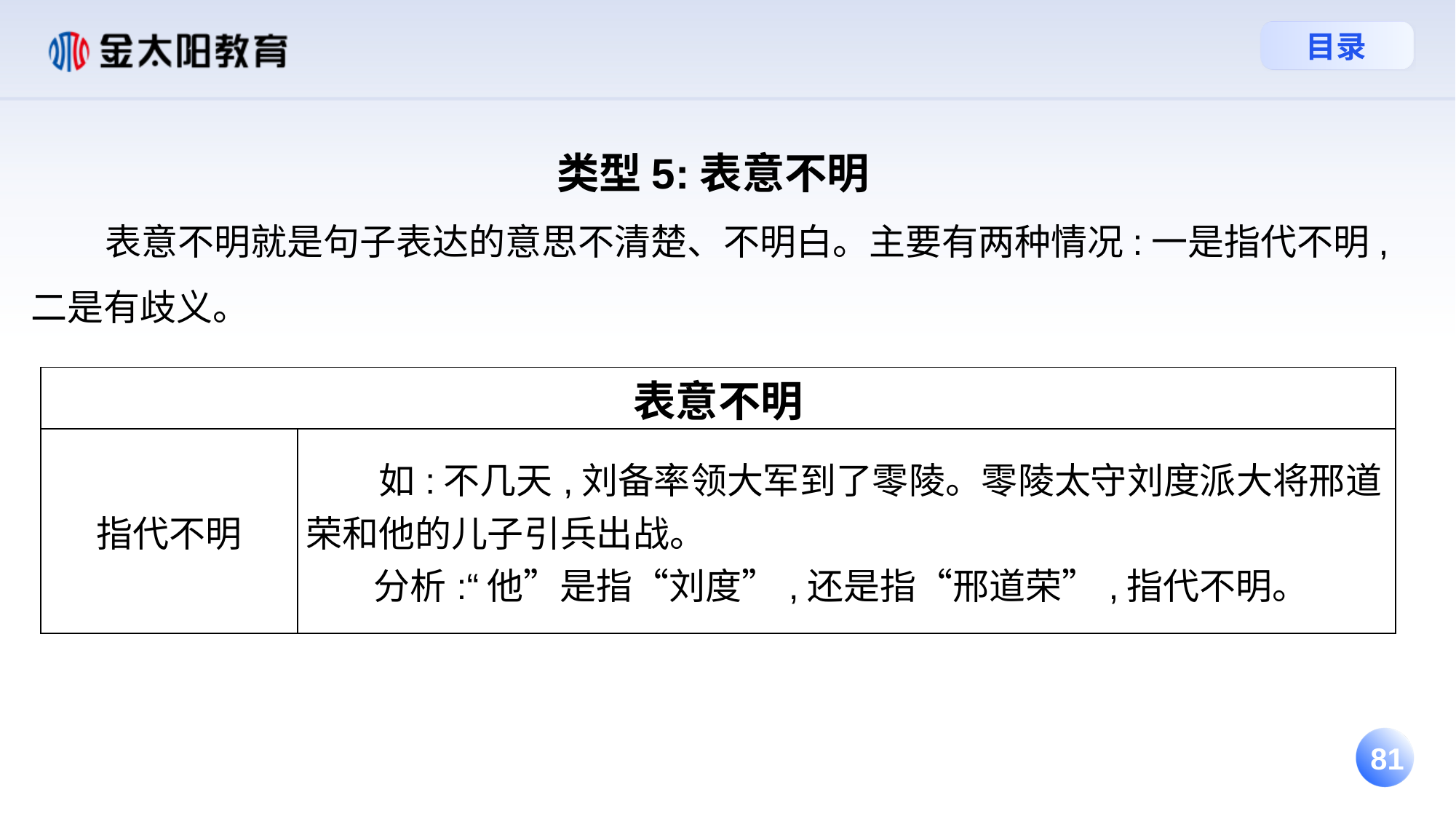

类型5:表意不明
        表意不明就是句子表达的意思不清楚、不明白。主要有两种情况:一是指代不明,二是有歧义。
| 表意不明 |  |
| --- | --- |
| 指代不明 | 如:不几天,刘备率领大军到了零陵。零陵太守刘度派大将邢道荣和他的儿子引兵出战。 分析:“他”是指“刘度”,还是指“邢道荣”,指代不明。 |